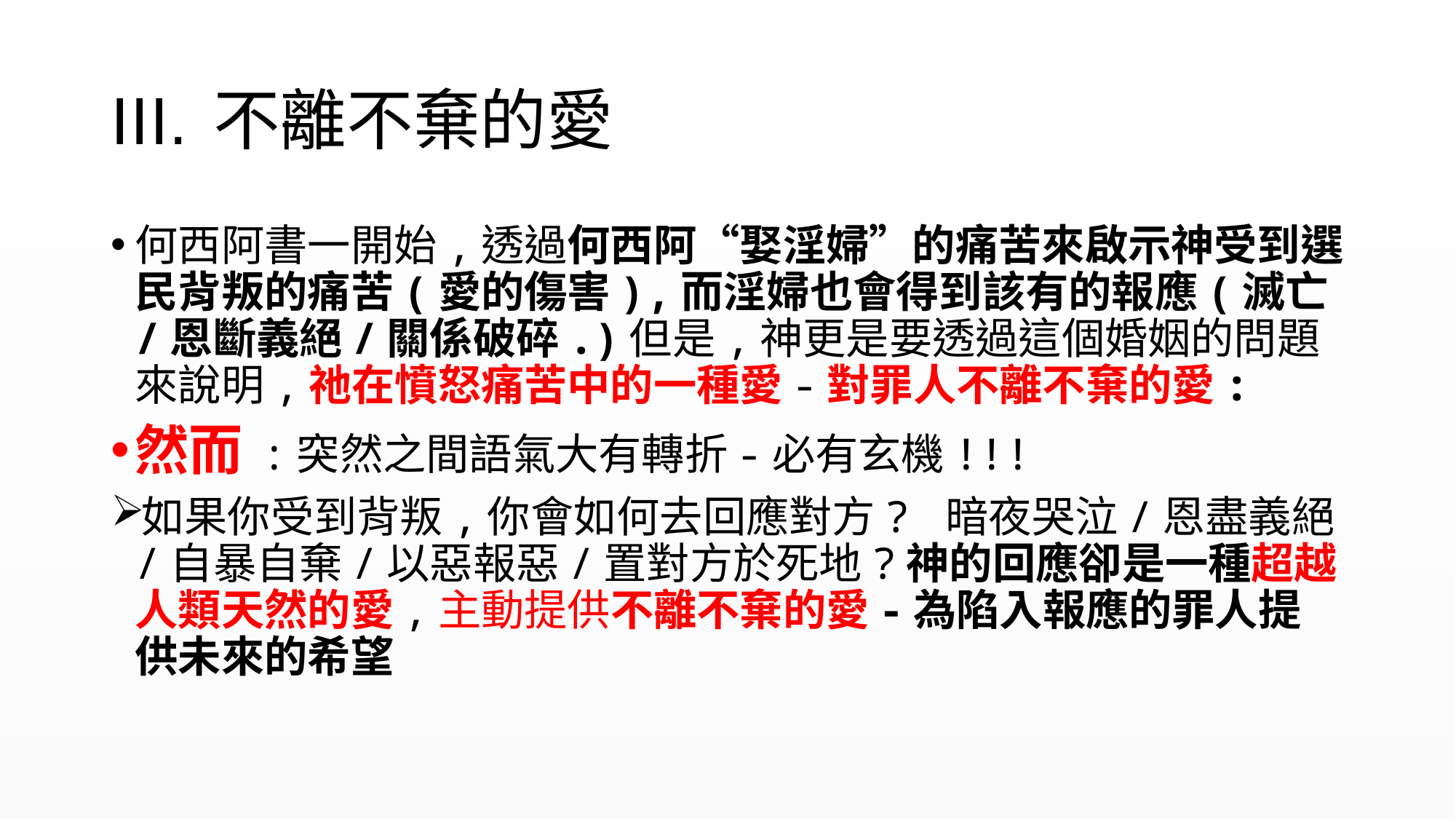

# 不離不棄的愛
何西阿書一開始,透過何西阿“娶淫婦”的痛苦來啟示神受到選民背叛的痛苦(愛的傷害),而淫婦也會得到該有的報應(滅亡/恩斷義絕/關係破碎.)但是,神更是要透過這個婚姻的問題來說明,祂在憤怒痛苦中的一種愛-對罪人不離不棄的愛:
然而 :突然之間語氣大有轉折-必有玄機!!!
如果你受到背叛,你會如何去回應對方? 暗夜哭泣/恩盡義絕/自暴自棄/以惡報惡/置對方於死地?神的回應卻是一種超越人類天然的愛,主動提供不離不棄的愛-為陷入報應的罪人提供未來的希望